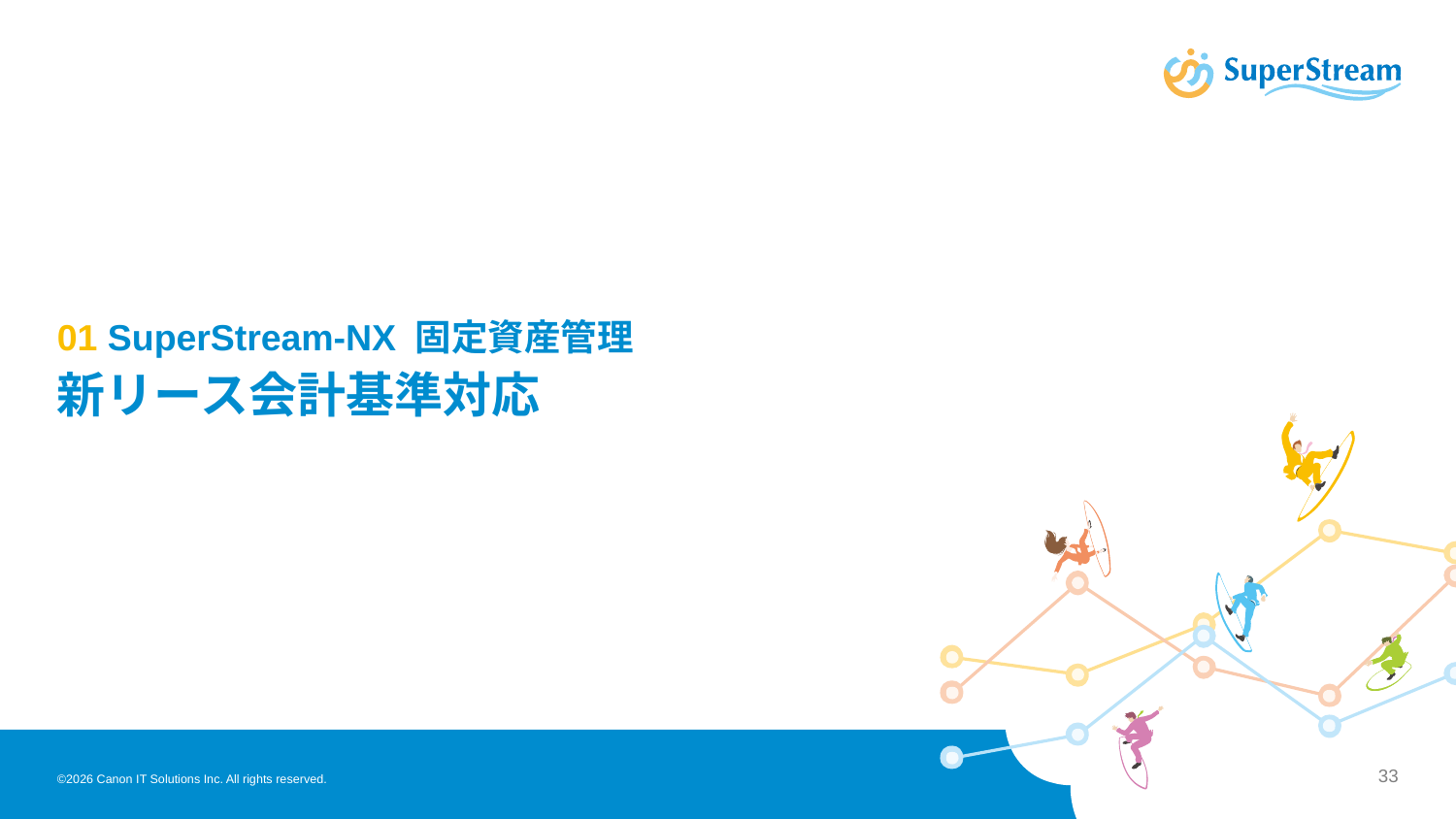

# 01 SuperStream-NX 固定資産管理 新リース会計基準対応
©2026 Canon IT Solutions Inc. All rights reserved.
33